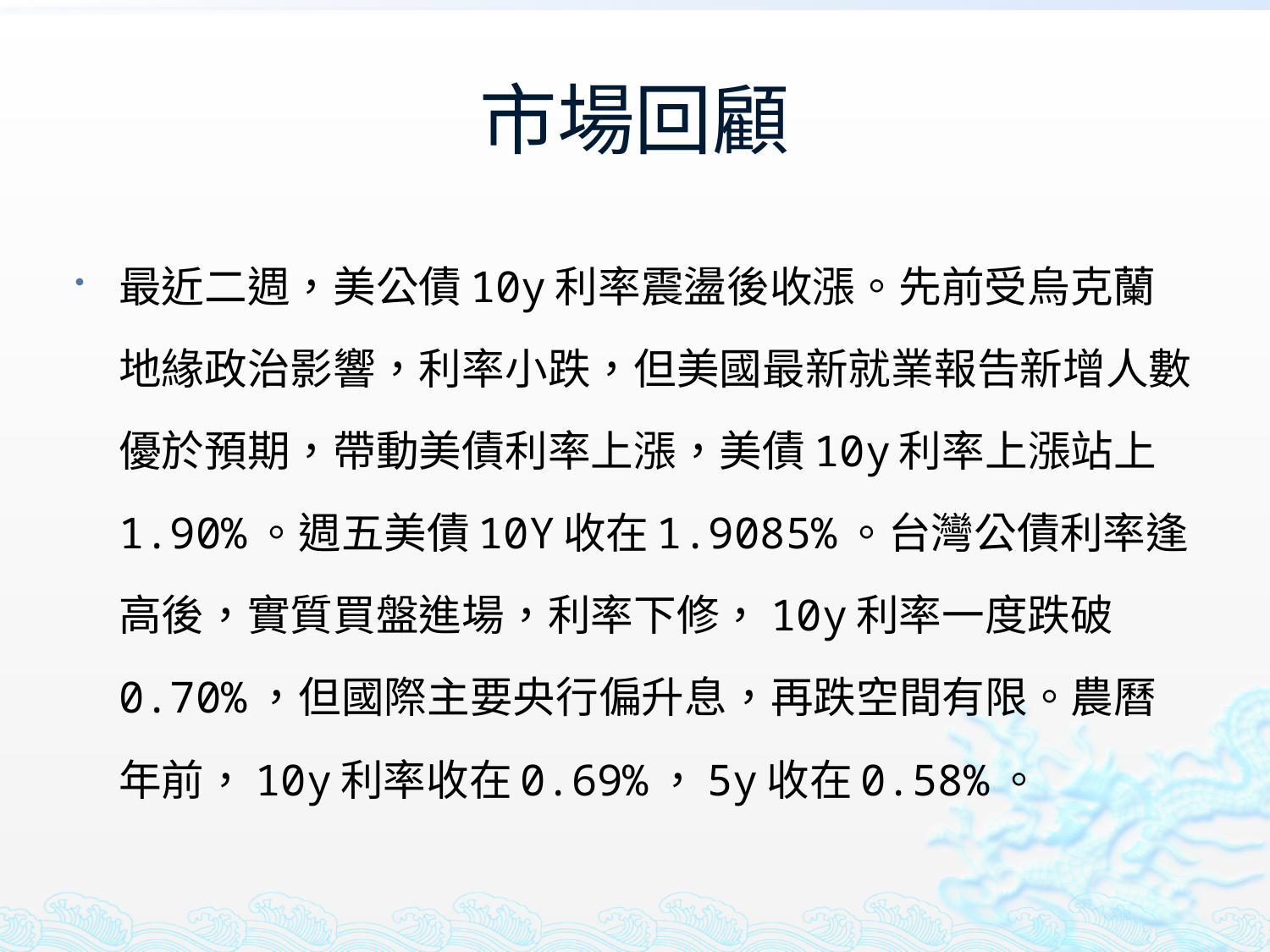

# 市場回顧
最近二週，美公債10y利率震盪後收漲。先前受烏克蘭地緣政治影響，利率小跌，但美國最新就業報告新增人數優於預期，帶動美債利率上漲，美債10y利率上漲站上1.90%。週五美債10Y收在1.9085%。台灣公債利率逢高後，實質買盤進場，利率下修，10y利率一度跌破0.70%，但國際主要央行偏升息，再跌空間有限。農曆年前，10y利率收在0.69%，5y收在0.58%。